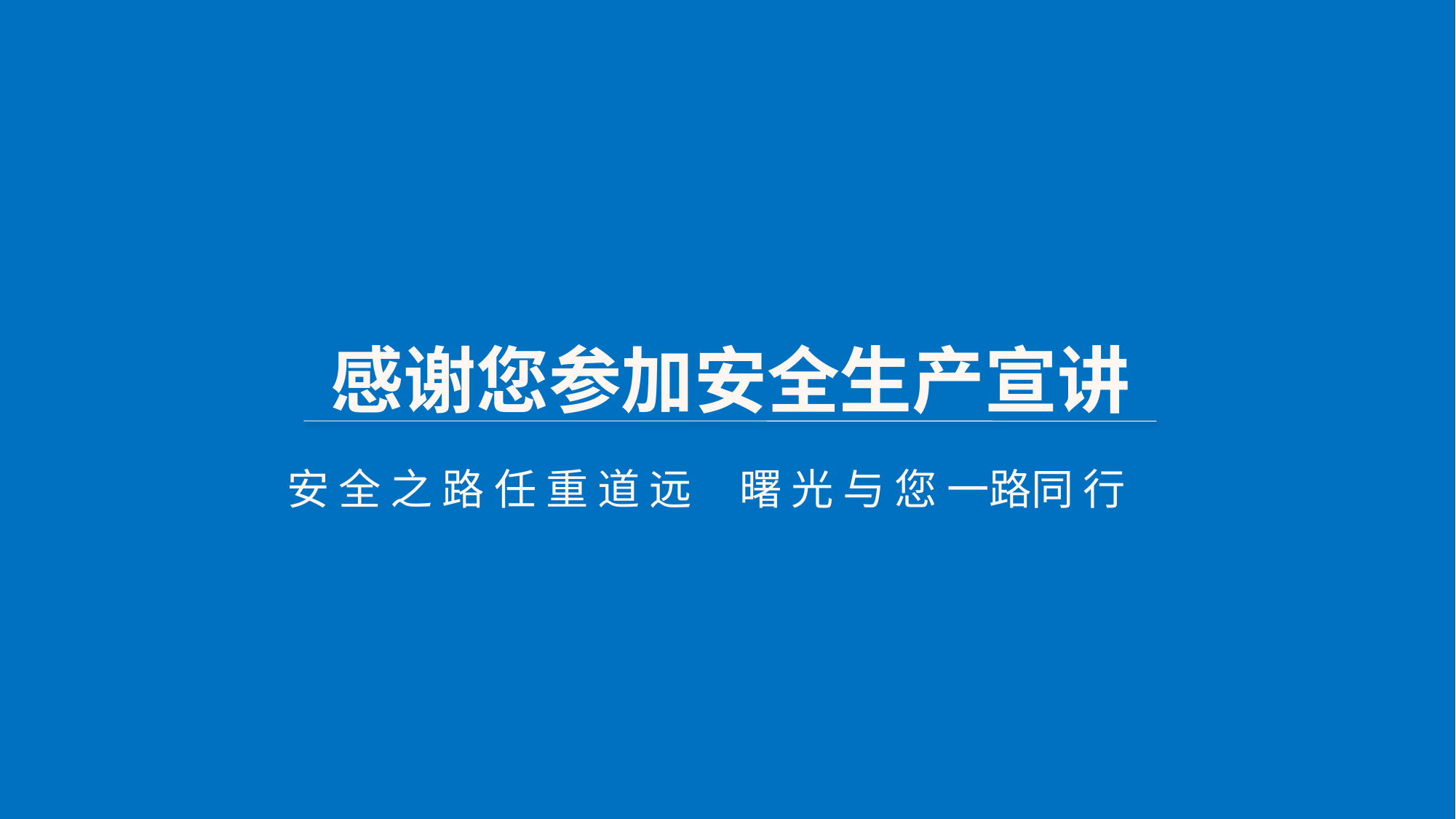

感谢您参加安全生产宣讲
安 全 之 路 任 重 道 远     曙 光 与 您 一路同 行